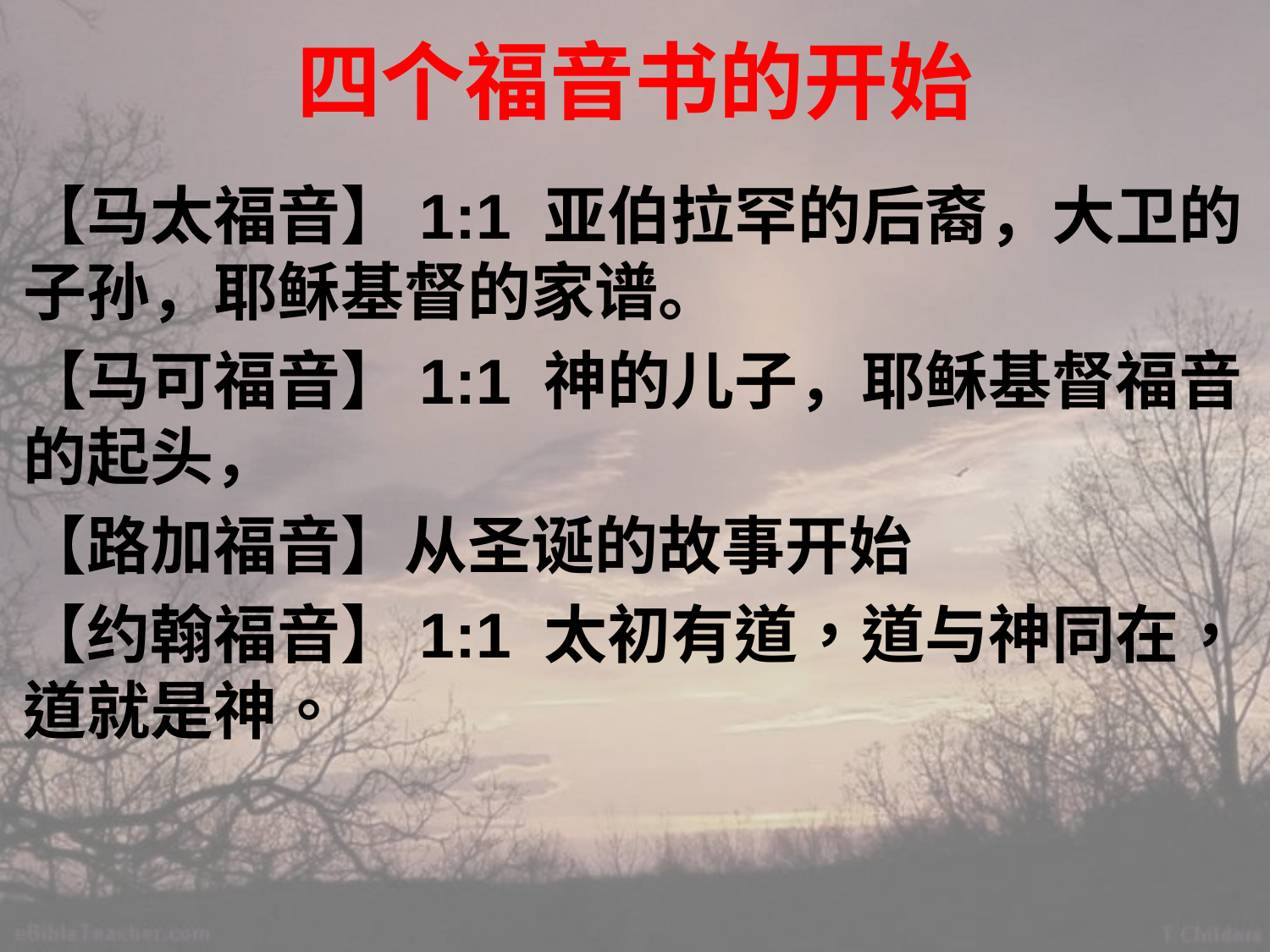

# 四个福音书的开始
【马太福音】1:1 亚伯拉罕的后裔，大卫的子孙，耶稣基督的家谱。
【马可福音】1:1 神的儿子，耶稣基督福音的起头，
【路加福音】从圣诞的故事开始
【约翰福音】1:1 太初有道，道与神同在，道就是神。